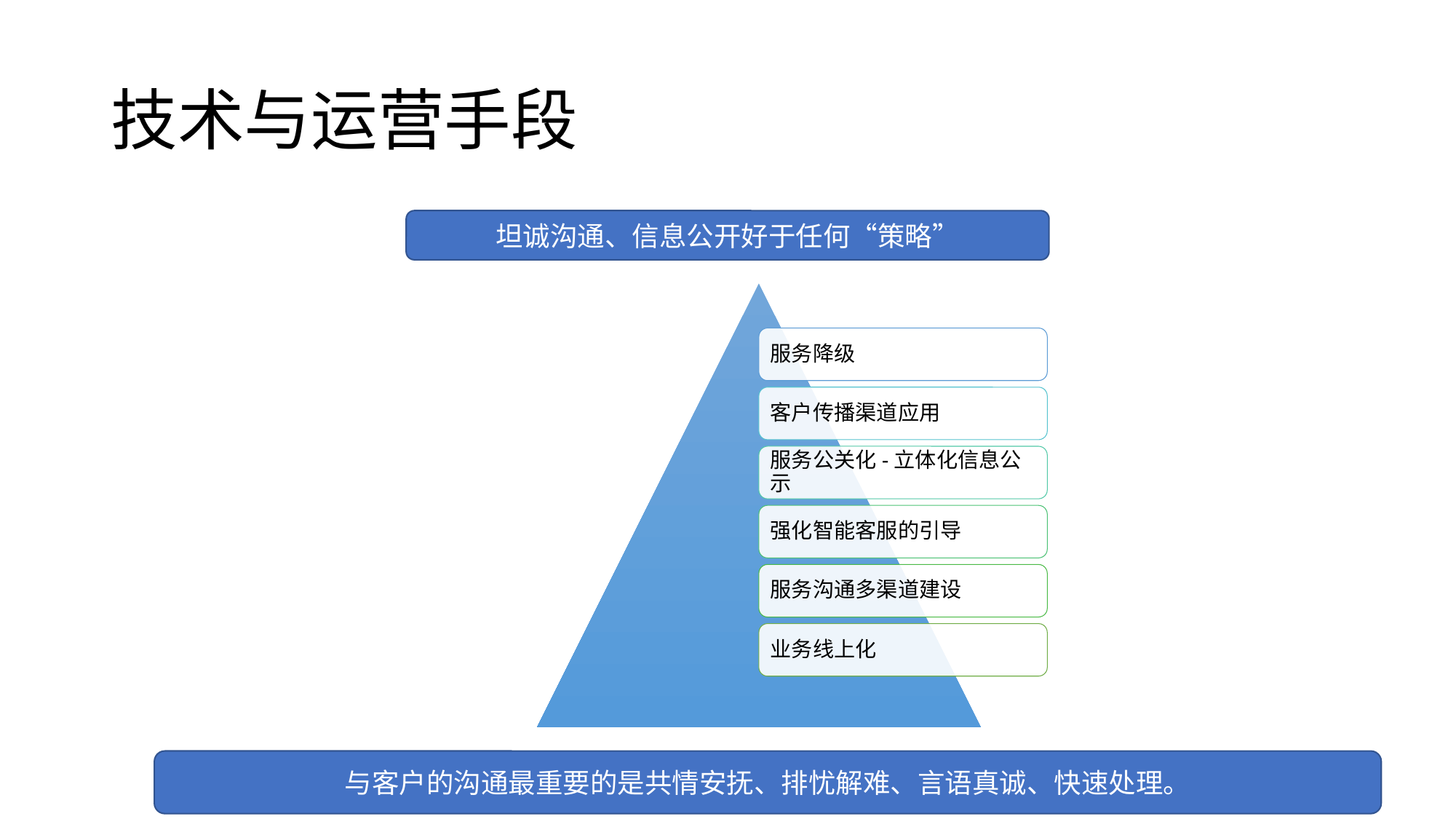

# 技术与运营手段
坦诚沟通、信息公开好于任何“策略”
服务降级
客户传播渠道应用
服务公关化-立体化信息公示
强化智能客服的引导
服务沟通多渠道建设
业务线上化
与客户的沟通最重要的是共情安抚、排忧解难、言语真诚、快速处理。